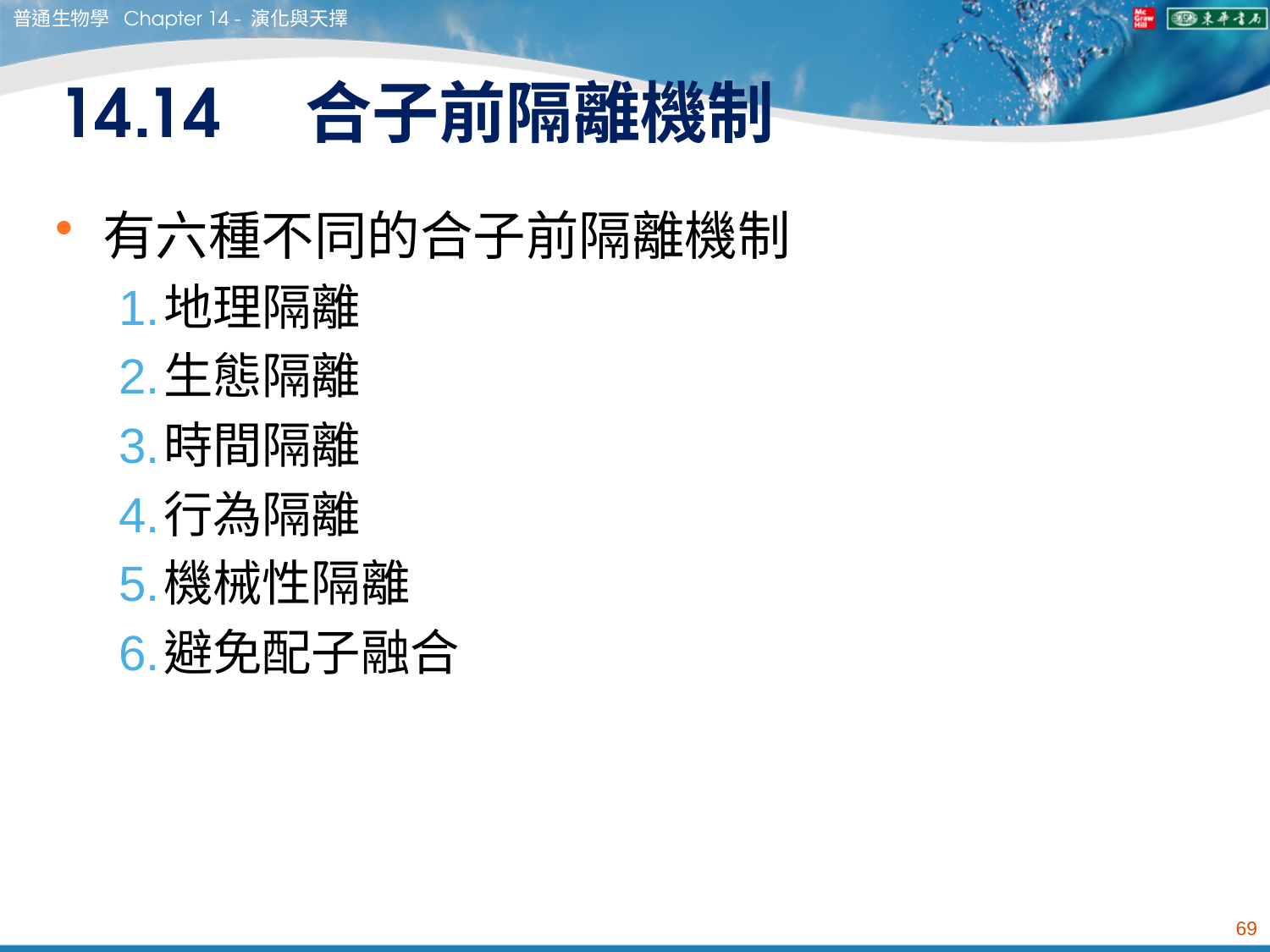

普通生物學  Chapter 14 - 演化與天擇
# 14.14　合子前隔離機制
有六種不同的合子前隔離機制
地理隔離
生態隔離
時間隔離
行為隔離
機械性隔離
避免配子融合
69